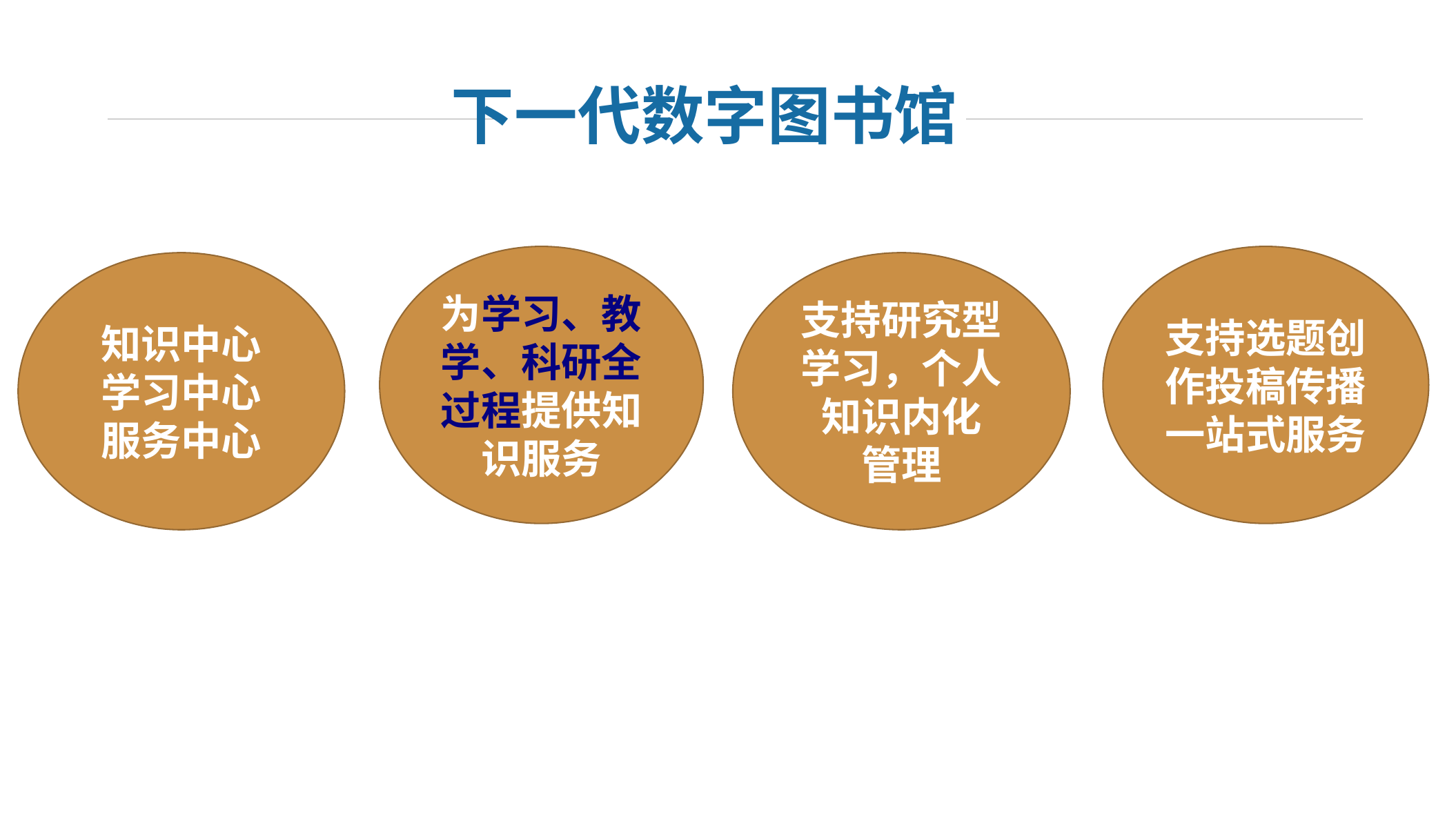

下一代数字图书馆
为学习、教学、科研全过程提供知识服务
支持选题创作投稿传播一站式服务
知识中心
学习中心
服务中心
支持研究型学习，个人知识内化
管理